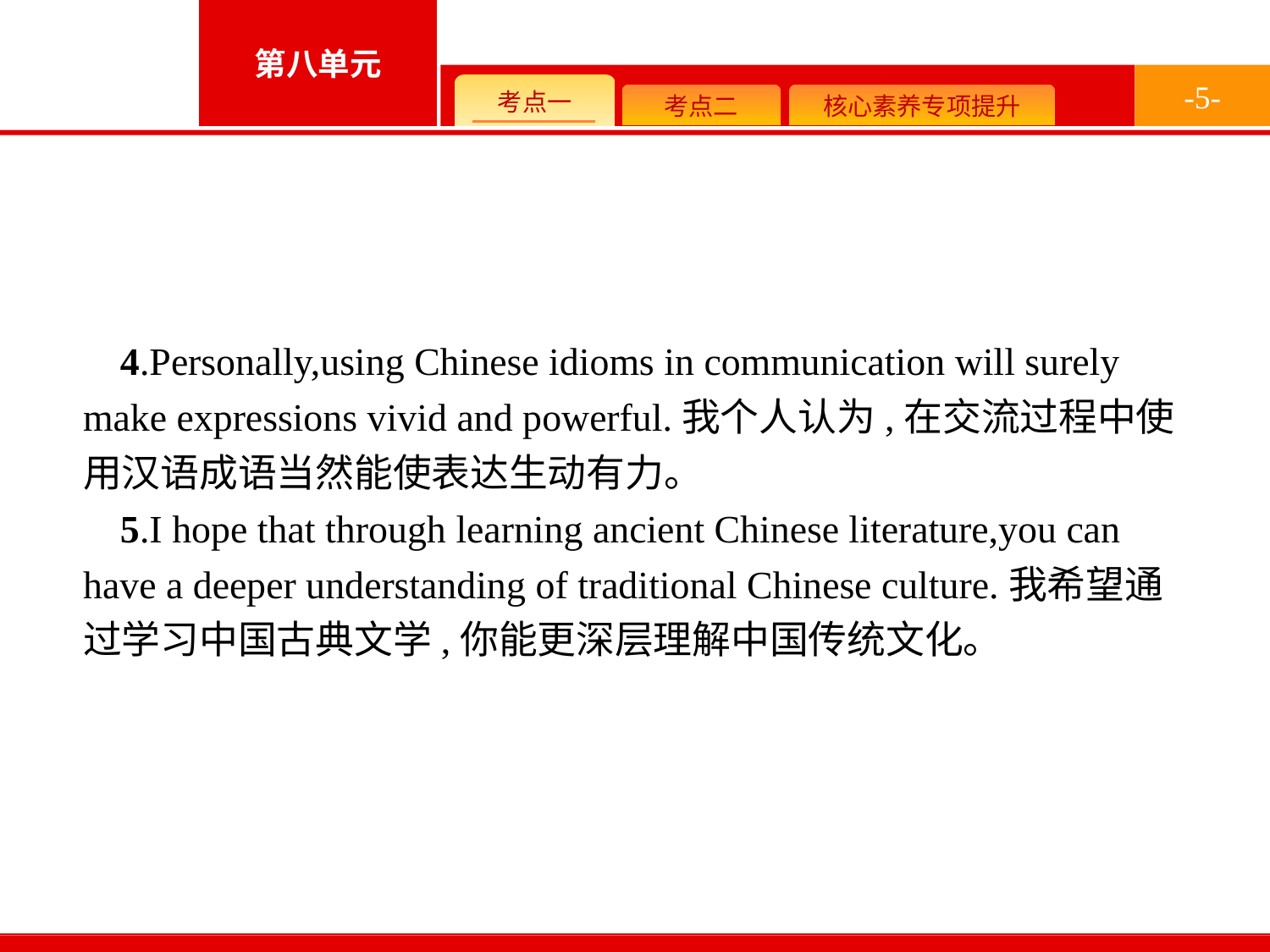

-5-
4.Personally,using Chinese idioms in communication will surely make expressions vivid and powerful.我个人认为,在交流过程中使用汉语成语当然能使表达生动有力。
5.I hope that through learning ancient Chinese literature,you can have a deeper understanding of traditional Chinese culture.我希望通过学习中国古典文学,你能更深层理解中国传统文化。